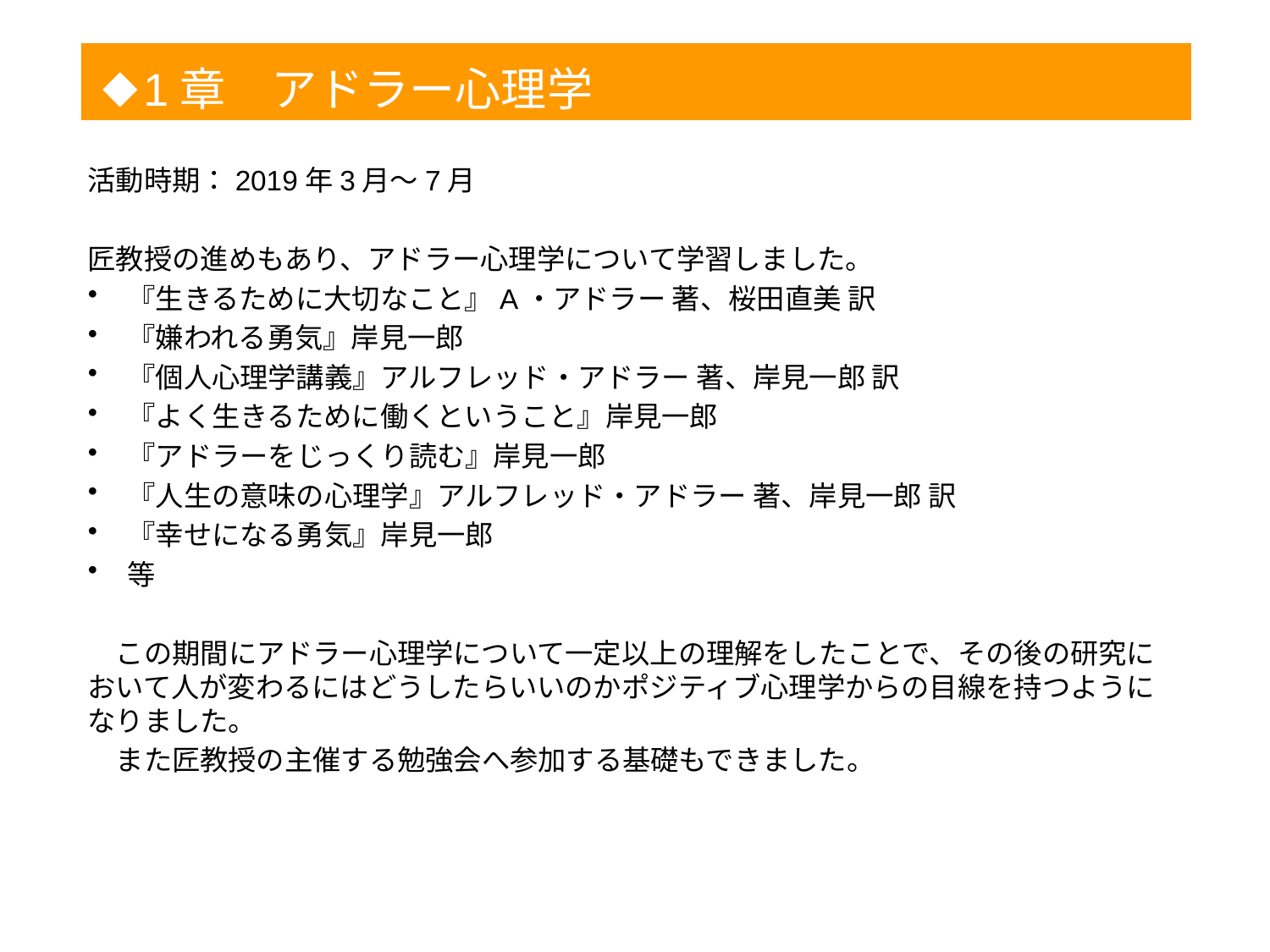

◆
1章　アドラー心理学
1
活動時期：2019年3月～7月

匠教授の進めもあり、アドラー心理学について学習しました。
『生きるために大切なこと』A・アドラー 著、桜田直美 訳
『嫌われる勇気』岸見一郎
『個人心理学講義』アルフレッド・アドラー 著、岸見一郎 訳
『よく生きるために働くということ』岸見一郎
『アドラーをじっくり読む』岸見一郎
『人生の意味の心理学』アルフレッド・アドラー 著、岸見一郎 訳
『幸せになる勇気』岸見一郎
等

　この期間にアドラー心理学について一定以上の理解をしたことで、その後の研究において人が変わるにはどうしたらいいのかポジティブ心理学からの目線を持つようになりました。
　また匠教授の主催する勉強会へ参加する基礎もできました。